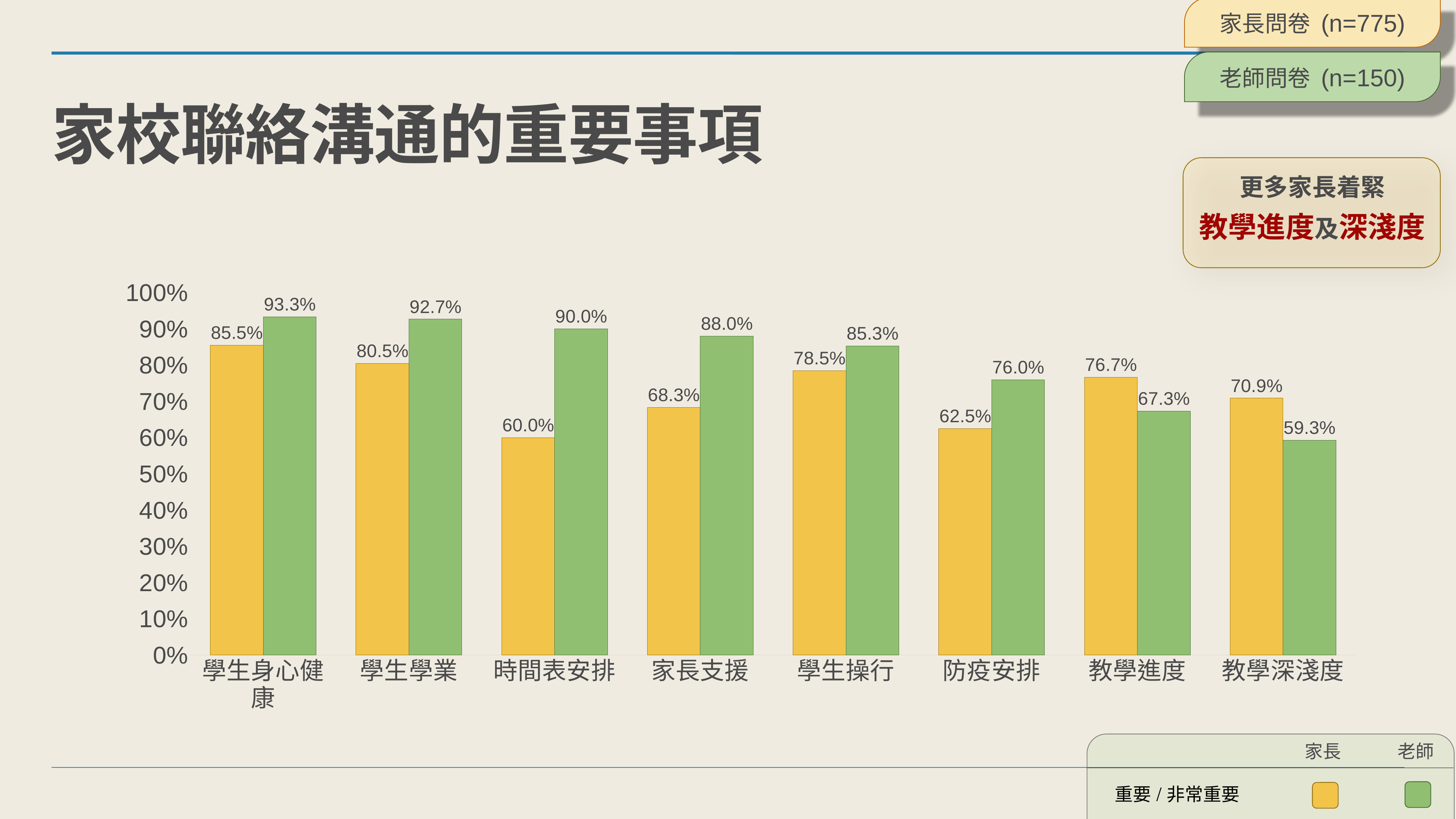

家長問卷 (n=775)
老師問卷 (n=150)

# 家校聯絡溝通的重要事項

更多家長着緊
教學進度及深淺度

### Chart

| Category | 家長 | 老師 |
|---|---|---|
| 學生身心健康 | 0.855 | 0.933 |
| 學生學業 | 0.805 | 0.927 |
| 時間表安排 | 0.6 | 0.9 |
| 家長支援 | 0.683 | 0.88 |
| 學生操行 | 0.785 | 0.853 |
| 防疫安排 | 0.625 | 0.76 |
| 教學進度 | 0.767 | 0.673 |
| 教學深淺度 | 0.709 | 0.593 |
|  | 家長 | 老師 |
| --- | --- | --- |
| 重要/非常重要 |  |  |